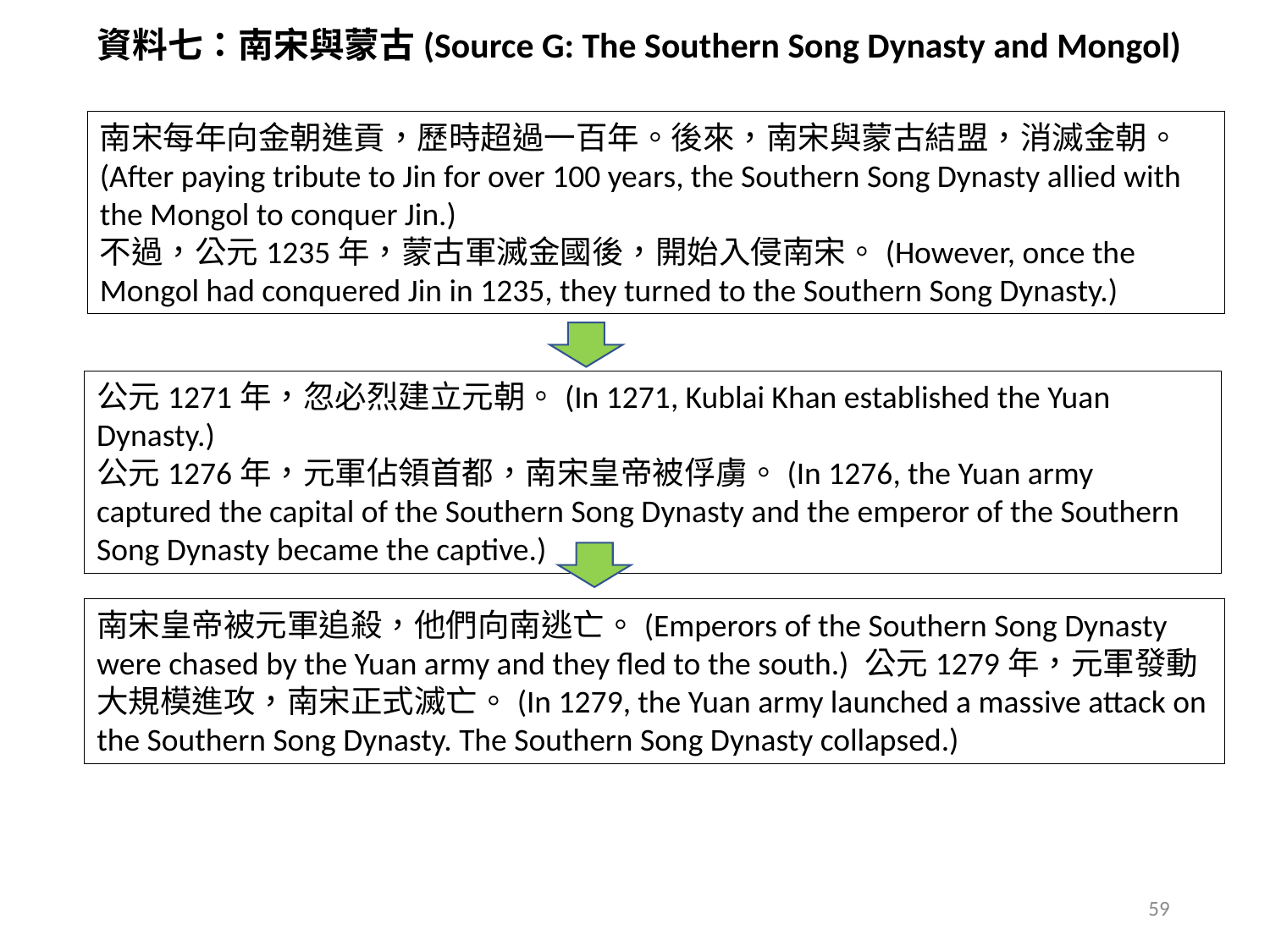

資料七：南宋與蒙古(Source G: The Southern Song Dynasty and Mongol)
南宋每年向金朝進貢，歷時超過一百年。後來，南宋與蒙古結盟，消滅金朝。(After paying tribute to Jin for over 100 years, the Southern Song Dynasty allied with the Mongol to conquer Jin.)
不過，公元1235年，蒙古軍滅金國後，開始入侵南宋。(However, once the Mongol had conquered Jin in 1235, they turned to the Southern Song Dynasty.)

公元1271年，忽必烈建立元朝。(In 1271, Kublai Khan established the Yuan Dynasty.)
公元1276年，元軍佔領首都，南宋皇帝被俘虜。(In 1276, the Yuan army captured the capital of the Southern Song Dynasty and the emperor of the Southern Song Dynasty became the captive.)

南宋皇帝被元軍追殺，他們向南逃亡。(Emperors of the Southern Song Dynasty were chased by the Yuan army and they fled to the south.) 公元1279年，元軍發動大規模進攻，南宋正式滅亡。(In 1279, the Yuan army launched a massive attack on the Southern Song Dynasty. The Southern Song Dynasty collapsed.)
59